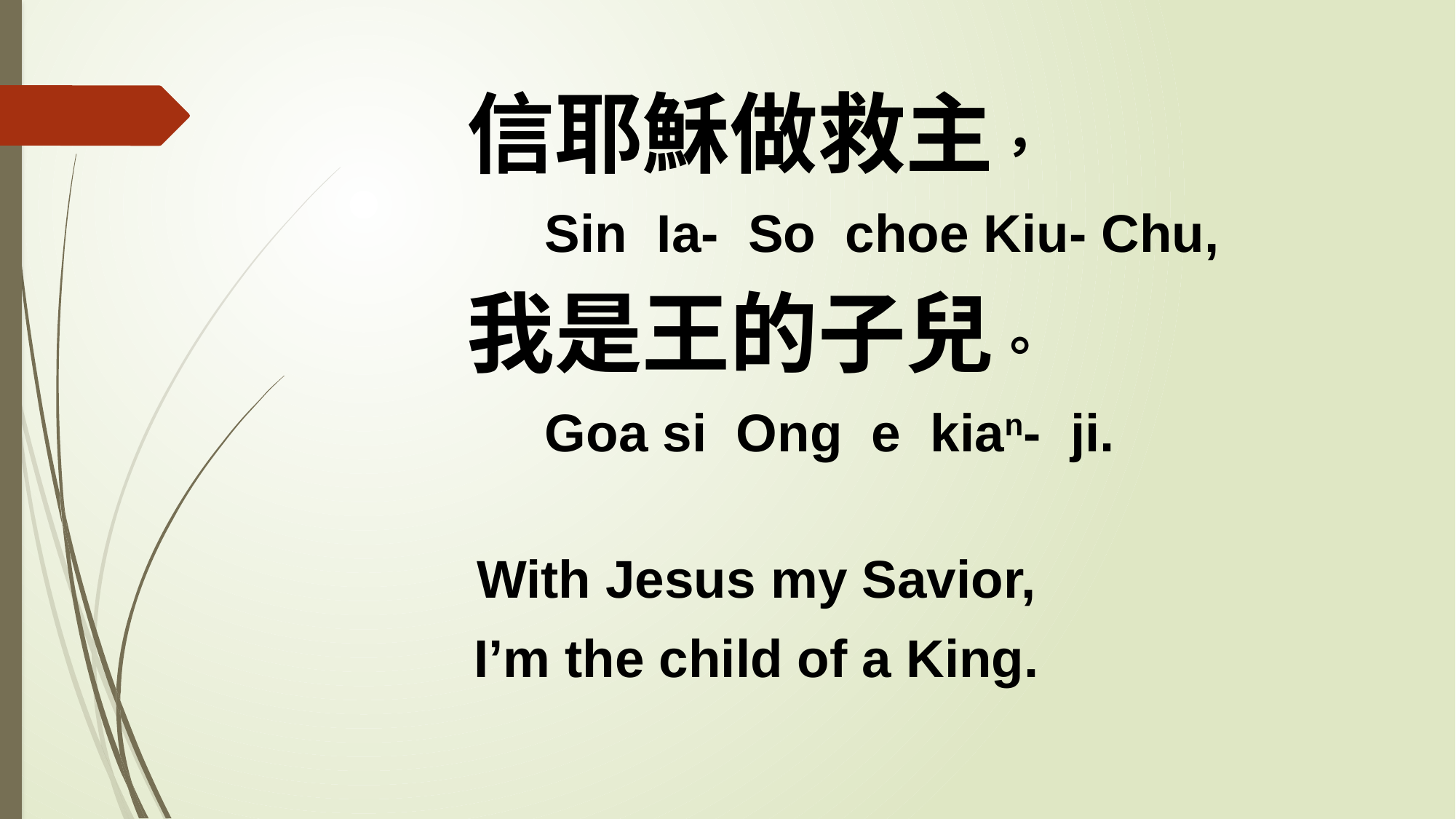

信耶穌做救主，
                     Sin  Ia-  So  choe Kiu- Chu,
我是王的子兒。
                     Goa si  Ong  e  kian-  ji.

With Jesus my Savior,
I’m the child of a King.